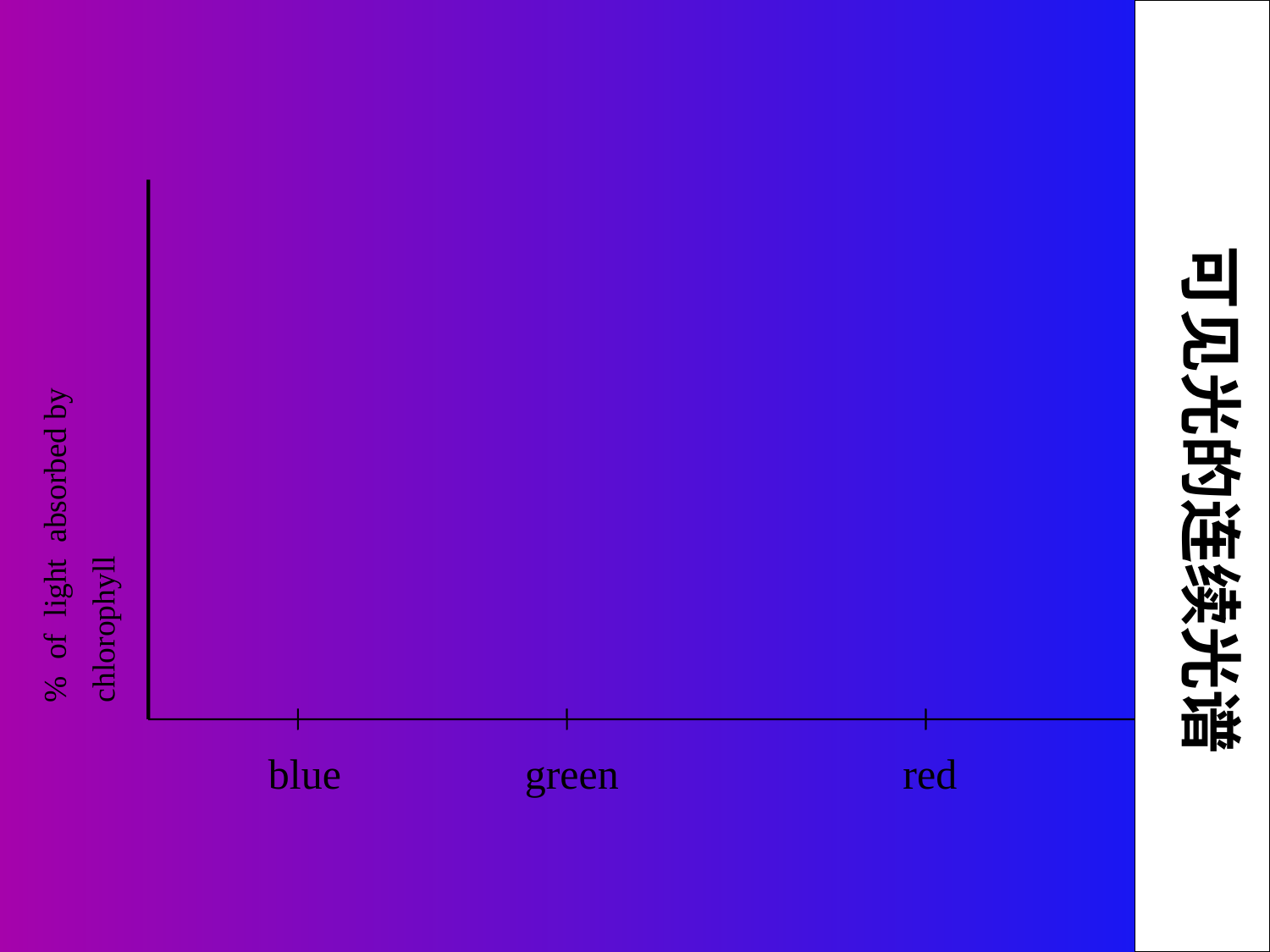

%  of  light  absorbed by   chlorophyll
可见光的连续光谱

blue
green
red